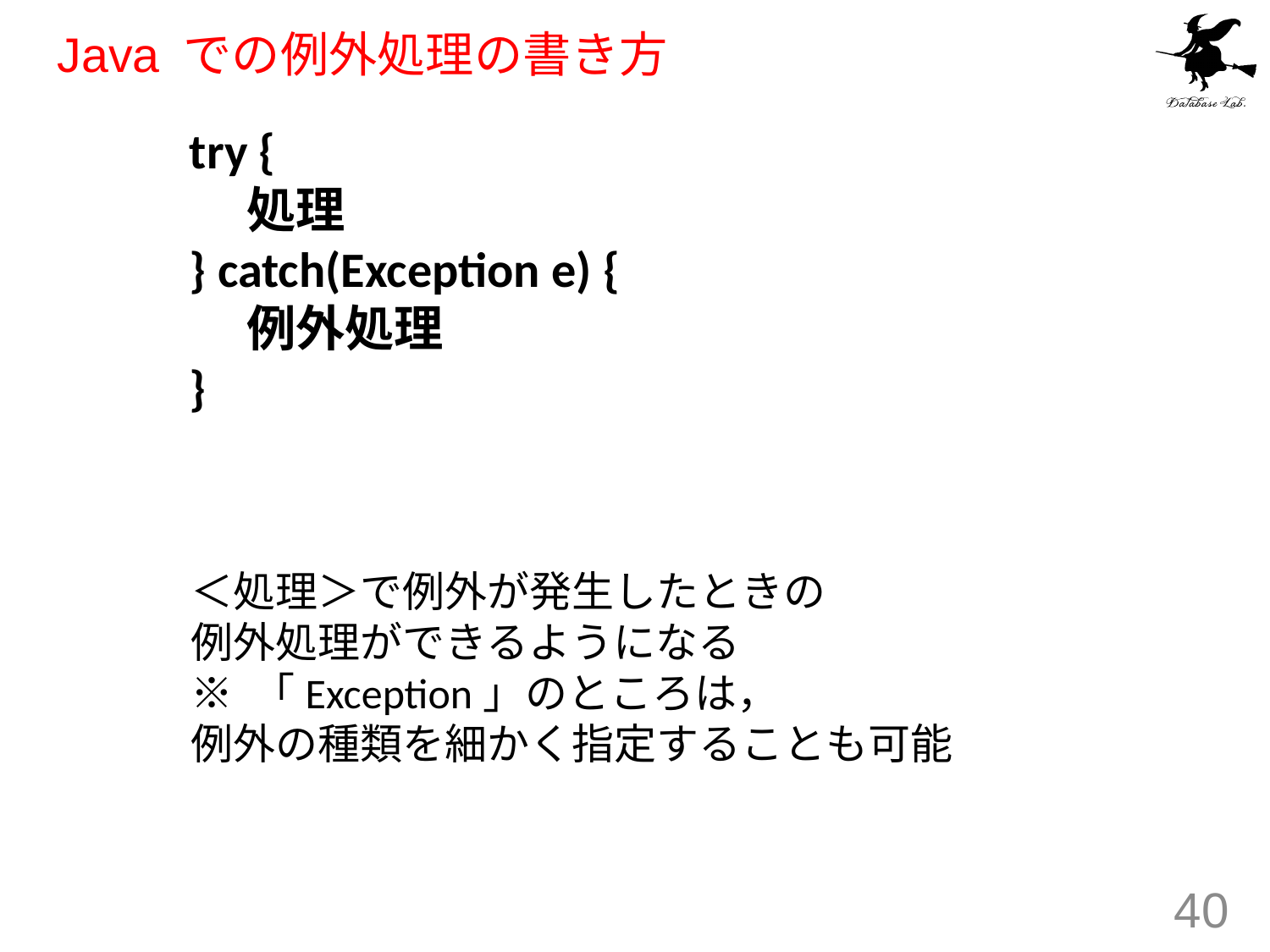

# Java での例外処理の書き方
try {
    処理
} catch(Exception e) {
    例外処理
}
＜処理＞で例外が発生したときの
例外処理ができるようになる
※ 「Exception」のところは，
例外の種類を細かく指定することも可能
40